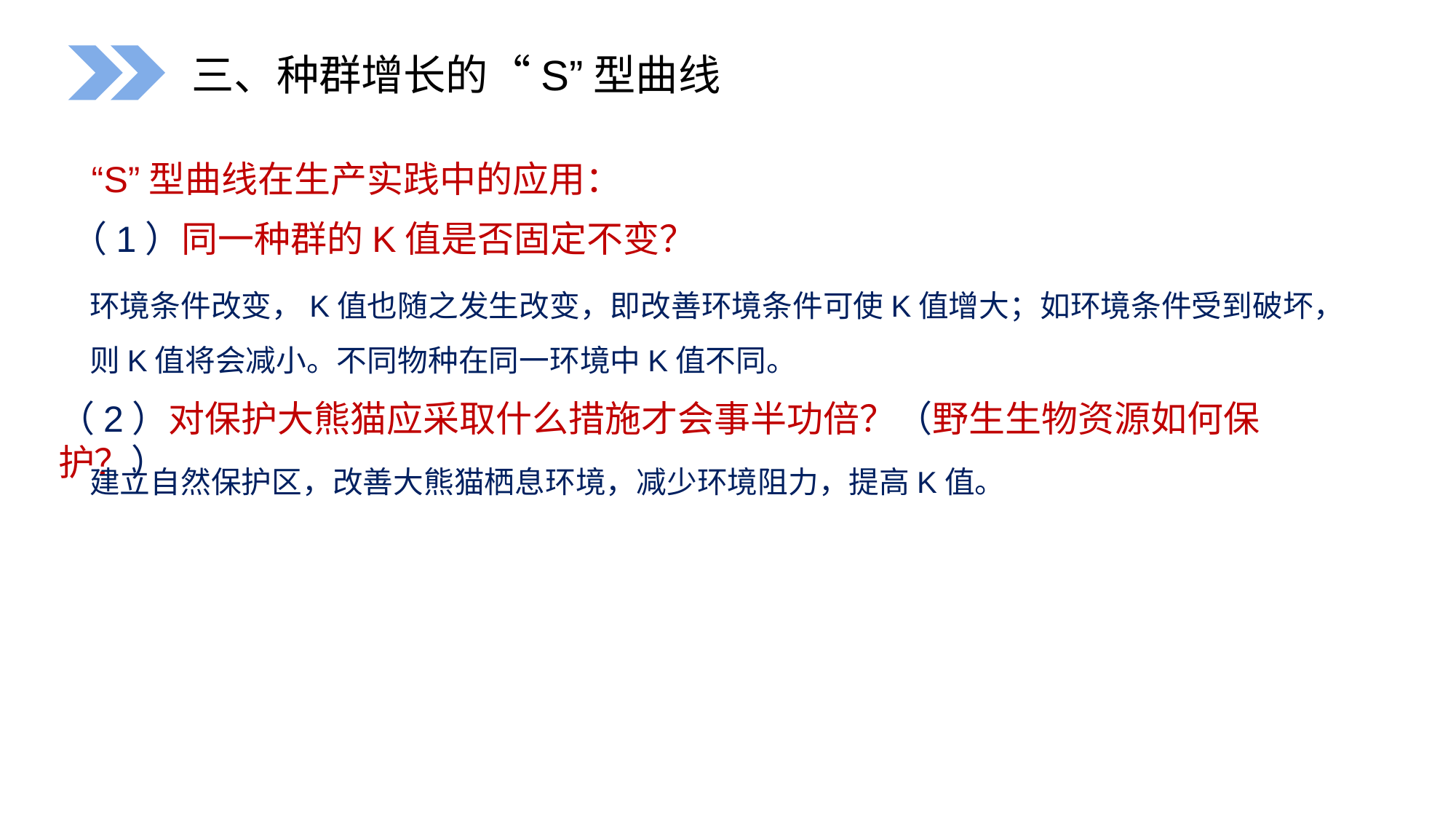

三、种群增长的“S”型曲线
“S”型曲线在生产实践中的应用：
（1）同一种群的K值是否固定不变？
环境条件改变，K值也随之发生改变，即改善环境条件可使K值增大；如环境条件受到破坏，则K值将会减小。不同物种在同一环境中K值不同。
（2）对保护大熊猫应采取什么措施才会事半功倍？（野生生物资源如何保护？）
建立自然保护区，改善大熊猫栖息环境，减少环境阻力，提高K值。